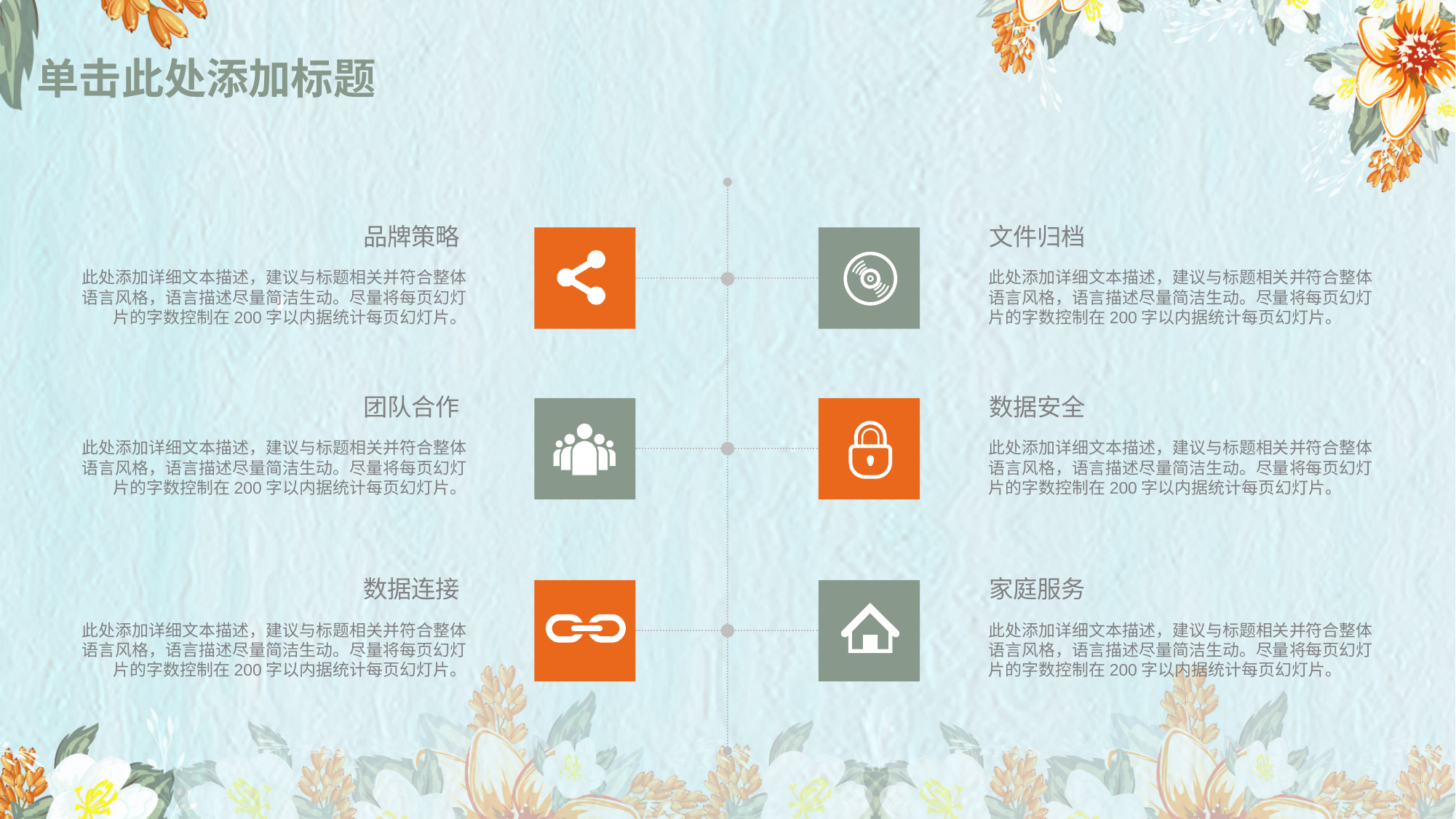

# 单击此处添加标题
品牌策略
此处添加详细文本描述，建议与标题相关并符合整体语言风格，语言描述尽量简洁生动。尽量将每页幻灯片的字数控制在200字以内据统计每页幻灯片。

文件归档
此处添加详细文本描述，建议与标题相关并符合整体语言风格，语言描述尽量简洁生动。尽量将每页幻灯片的字数控制在200字以内据统计每页幻灯片。

团队合作
此处添加详细文本描述，建议与标题相关并符合整体语言风格，语言描述尽量简洁生动。尽量将每页幻灯片的字数控制在200字以内据统计每页幻灯片。

数据安全
此处添加详细文本描述，建议与标题相关并符合整体语言风格，语言描述尽量简洁生动。尽量将每页幻灯片的字数控制在200字以内据统计每页幻灯片。

数据连接
此处添加详细文本描述，建议与标题相关并符合整体语言风格，语言描述尽量简洁生动。尽量将每页幻灯片的字数控制在200字以内据统计每页幻灯片。

家庭服务
此处添加详细文本描述，建议与标题相关并符合整体语言风格，语言描述尽量简洁生动。尽量将每页幻灯片的字数控制在200字以内据统计每页幻灯片。